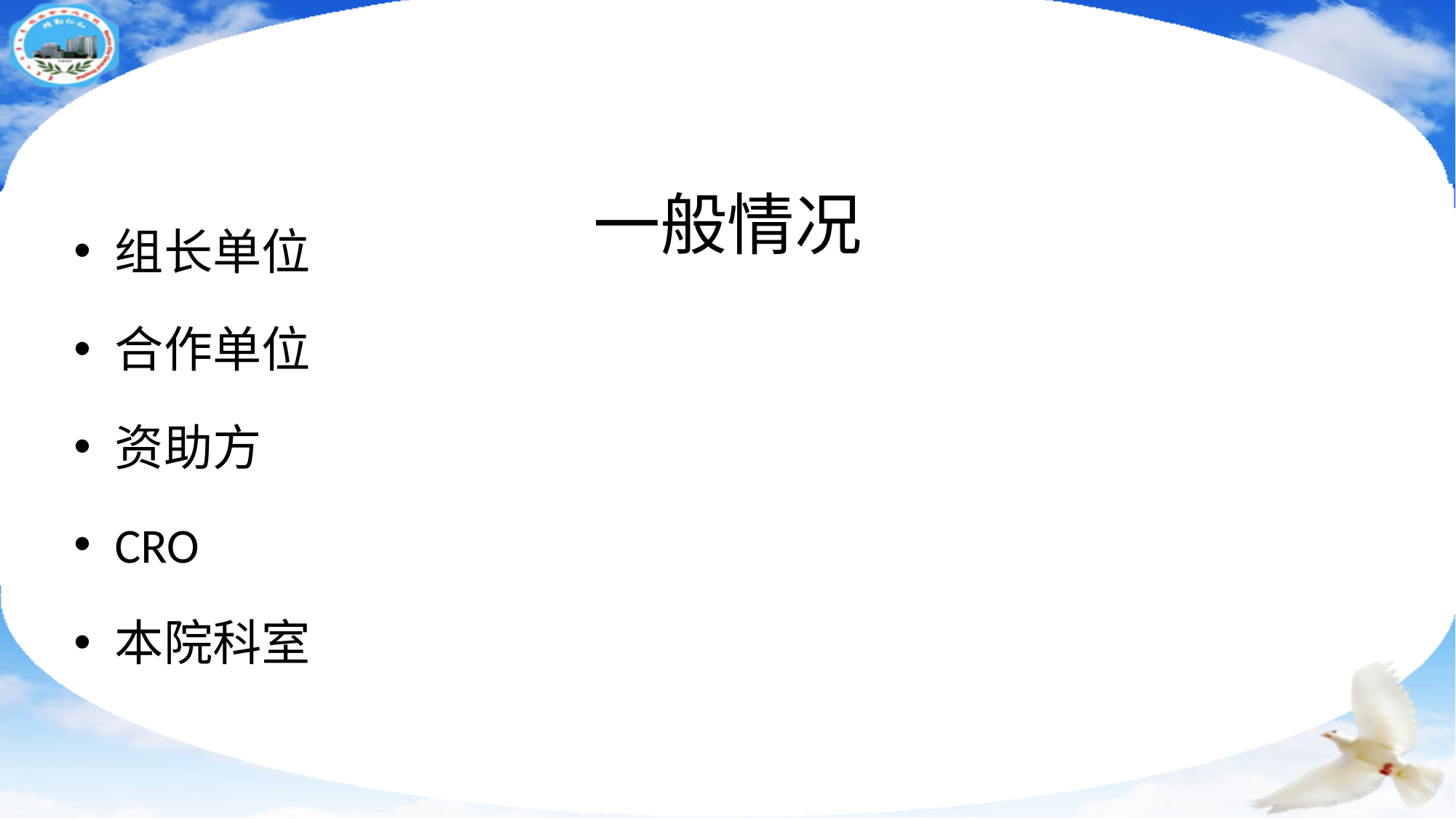

# 一般情况
组长单位
合作单位
资助方
CRO
本院科室